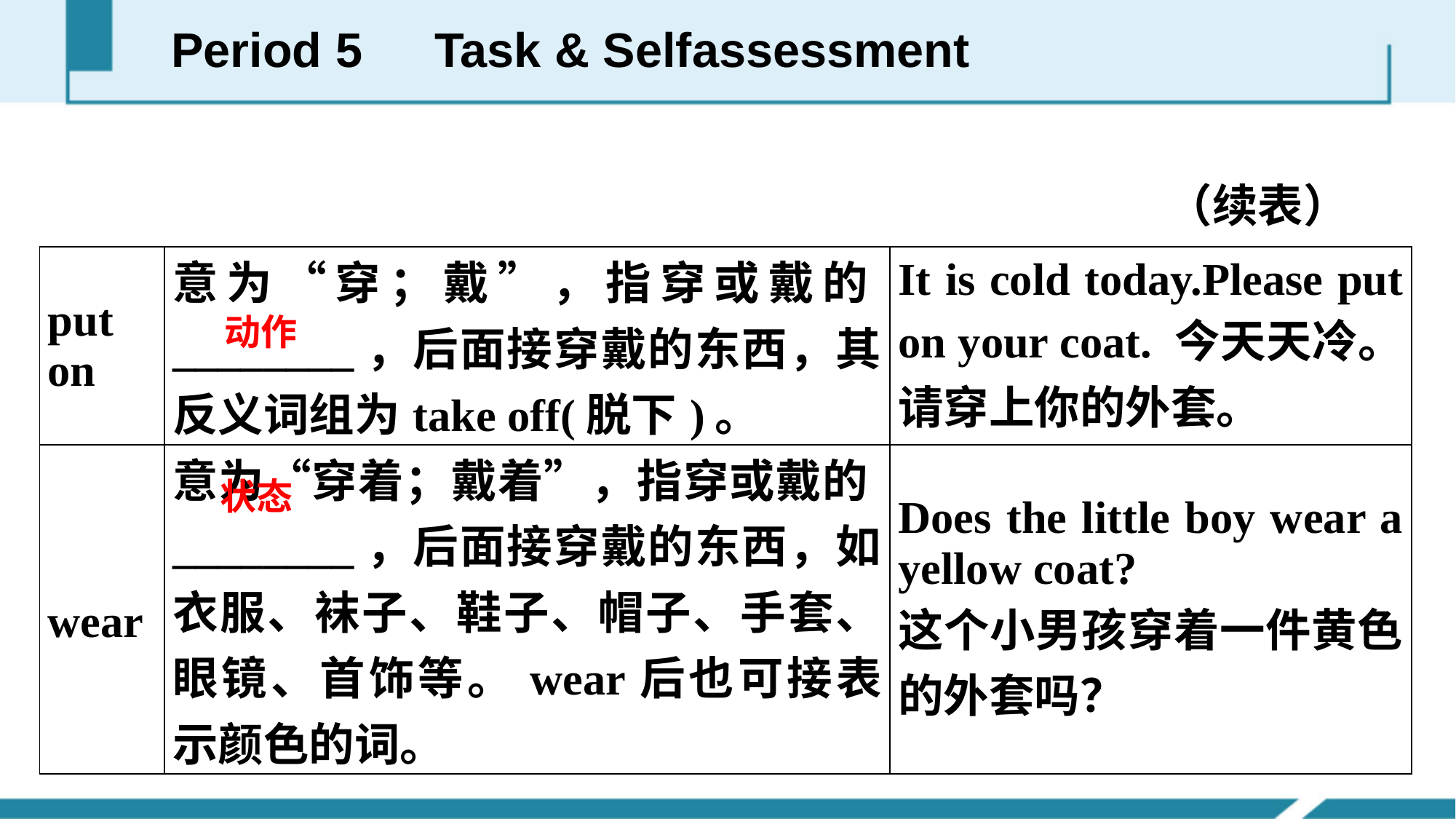

Period 5　Task & Self­assessment
（续表）
| put on | 意为“穿；戴”，指穿或戴的\_\_\_\_\_\_\_\_，后面接穿戴的东西，其反义词组为take off(脱下)。 | It is cold today.Please put on your coat. 今天天冷。请穿上你的外套。 |
| --- | --- | --- |
| wear | 意为“穿着；戴着”，指穿或戴的\_\_\_\_\_\_\_\_，后面接穿戴的东西，如衣服、袜子、鞋子、帽子、手套、眼镜、首饰等。wear后也可接表示颜色的词。 | Does the little boy wear a yellow coat? 这个小男孩穿着一件黄色的外套吗？ |
动作
状态